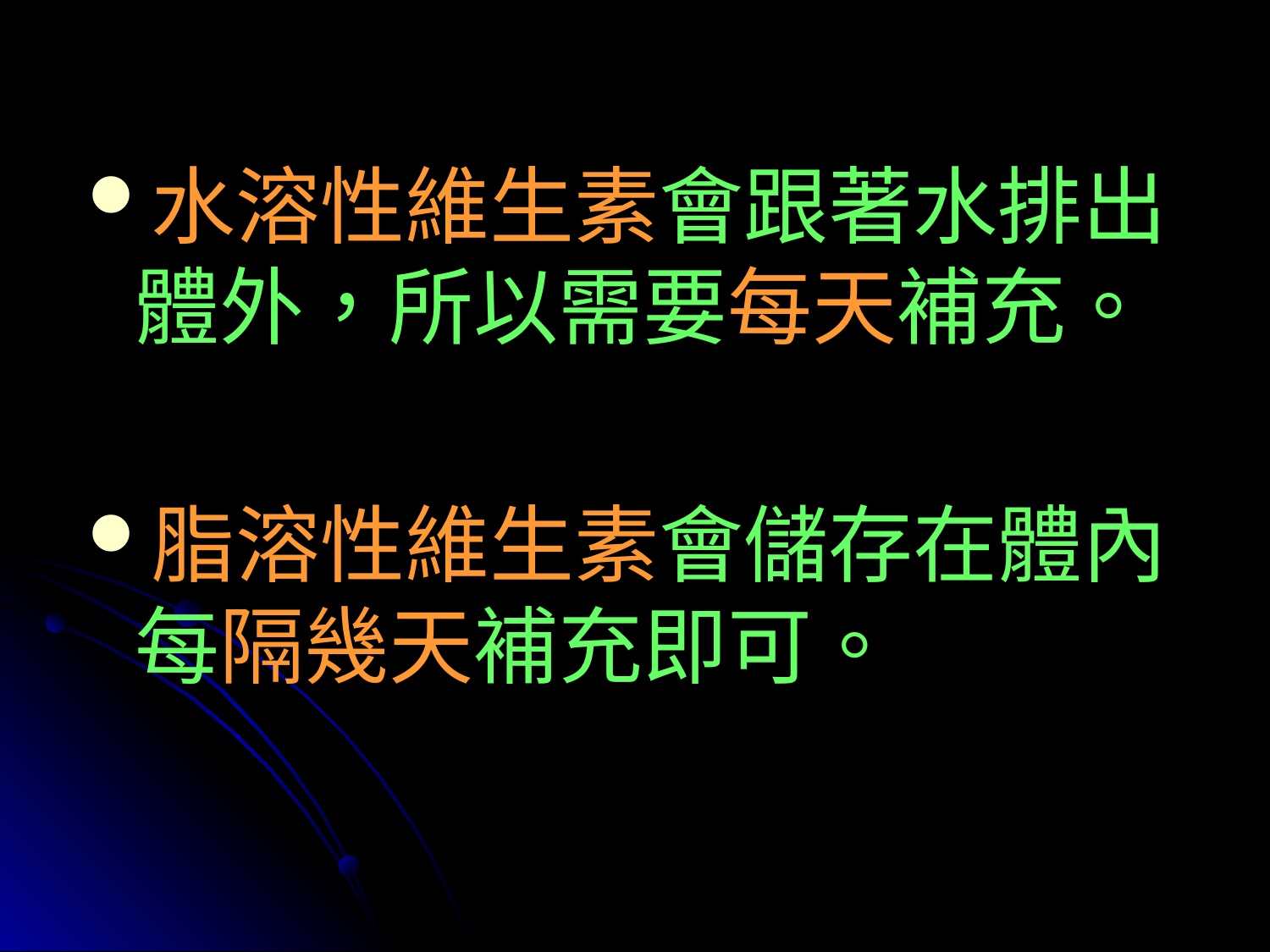

水溶性維生素會跟著水排出體外，所以需要每天補充。

脂溶性維生素會儲存在體內每隔幾天補充即可。